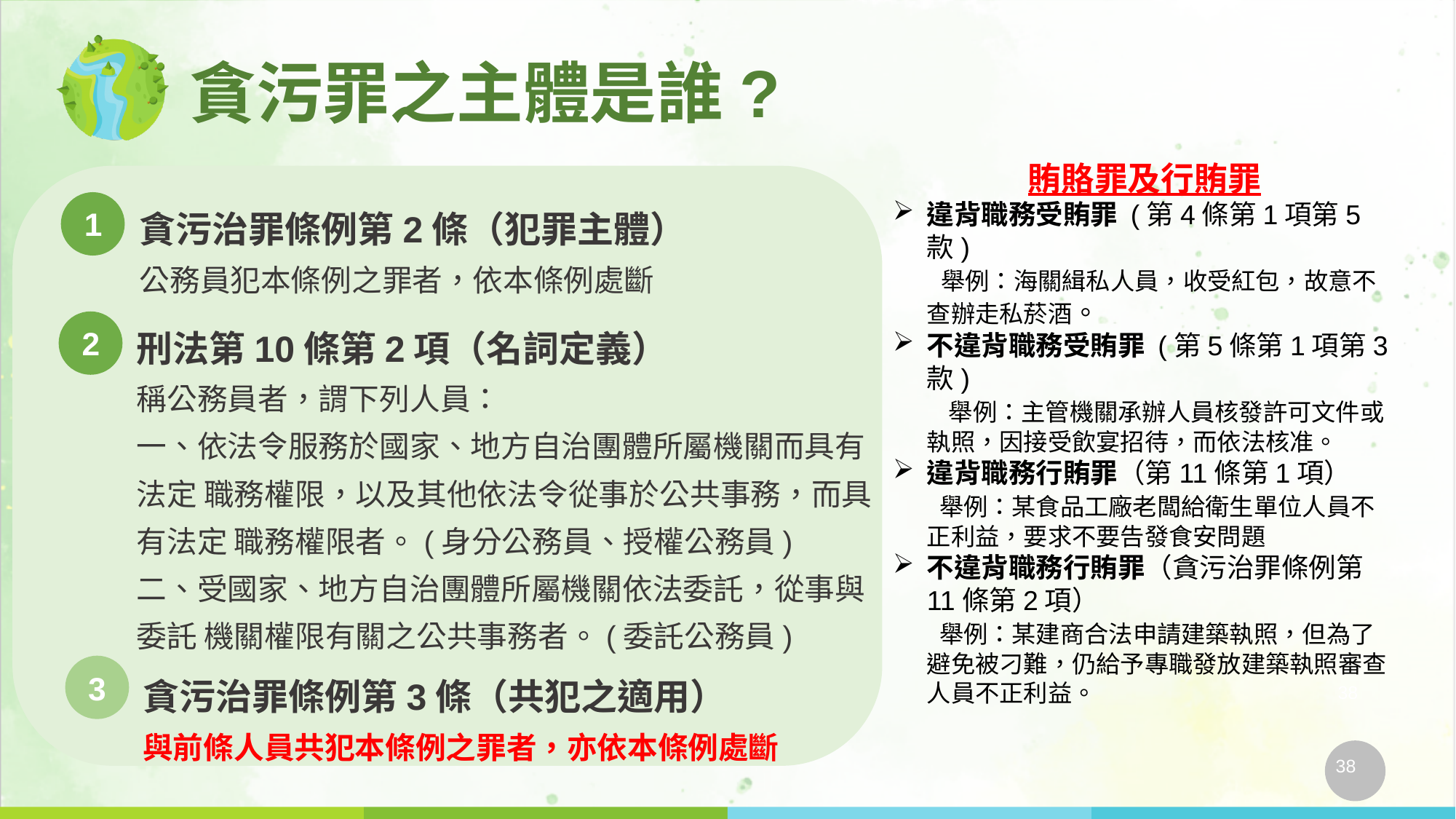

貪污罪之主體是誰?
賄賂罪及行賄罪
違背職務受賄罪 (第4條第1項第5款)
 舉例：海關緝私人員，收受紅包，故意不查辦走私菸酒。
不違背職務受賄罪 (第5條第1項第3款)
  舉例：主管機關承辦人員核發許可文件或執照，因接受飲宴招待，而依法核准。
違背職務行賄罪（第11條第1項）
  舉例：某食品工廠老闆給衛生單位人員不正利益，要求不要告發食安問題
不違背職務行賄罪（貪污治罪條例第11條第2項）
  舉例：某建商合法申請建築執照，但為了避免被刁難，仍給予專職發放建築執照審查人員不正利益。

貪污治罪條例第2條（犯罪主體）
公務員犯本條例之罪者，依本條例處斷

1
刑法第10條第2項（名詞定義）
稱公務員者，謂下列人員：
一、依法令服務於國家、地方自治團體所屬機關而具有法定 職務權限，以及其他依法令從事於公共事務，而具有法定 職務權限者。(身分公務員、授權公務員)
二、受國家、地方自治團體所屬機關依法委託，從事與委託 機關權限有關之公共事務者。(委託公務員)

2

3
貪污治罪條例第3條（共犯之適用）
與前條人員共犯本條例之罪者，亦依本條例處斷
38
38